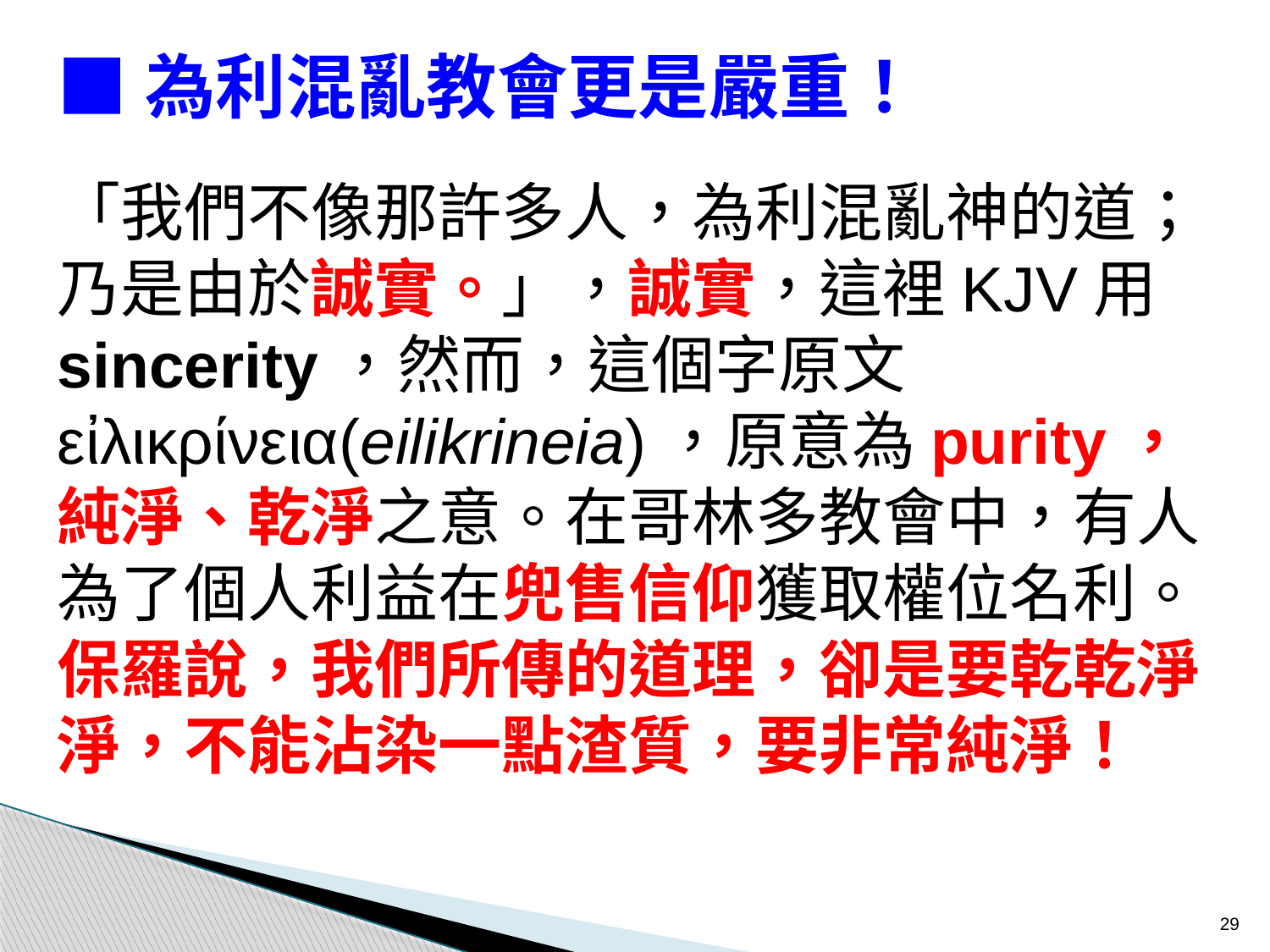

■為利混亂教會更是嚴重！
「我們不像那許多人，為利混亂神的道；乃是由於誠實。」，誠實，這裡KJV用sincerity，然而，這個字原文εἰλικρίνεια(eilikrineia)，原意為purity，純淨、乾淨之意。在哥林多教會中，有人為了個人利益在兜售信仰獲取權位名利。保羅說，我們所傳的道理，卻是要乾乾淨淨，不能沾染一點渣質，要非常純淨！
29